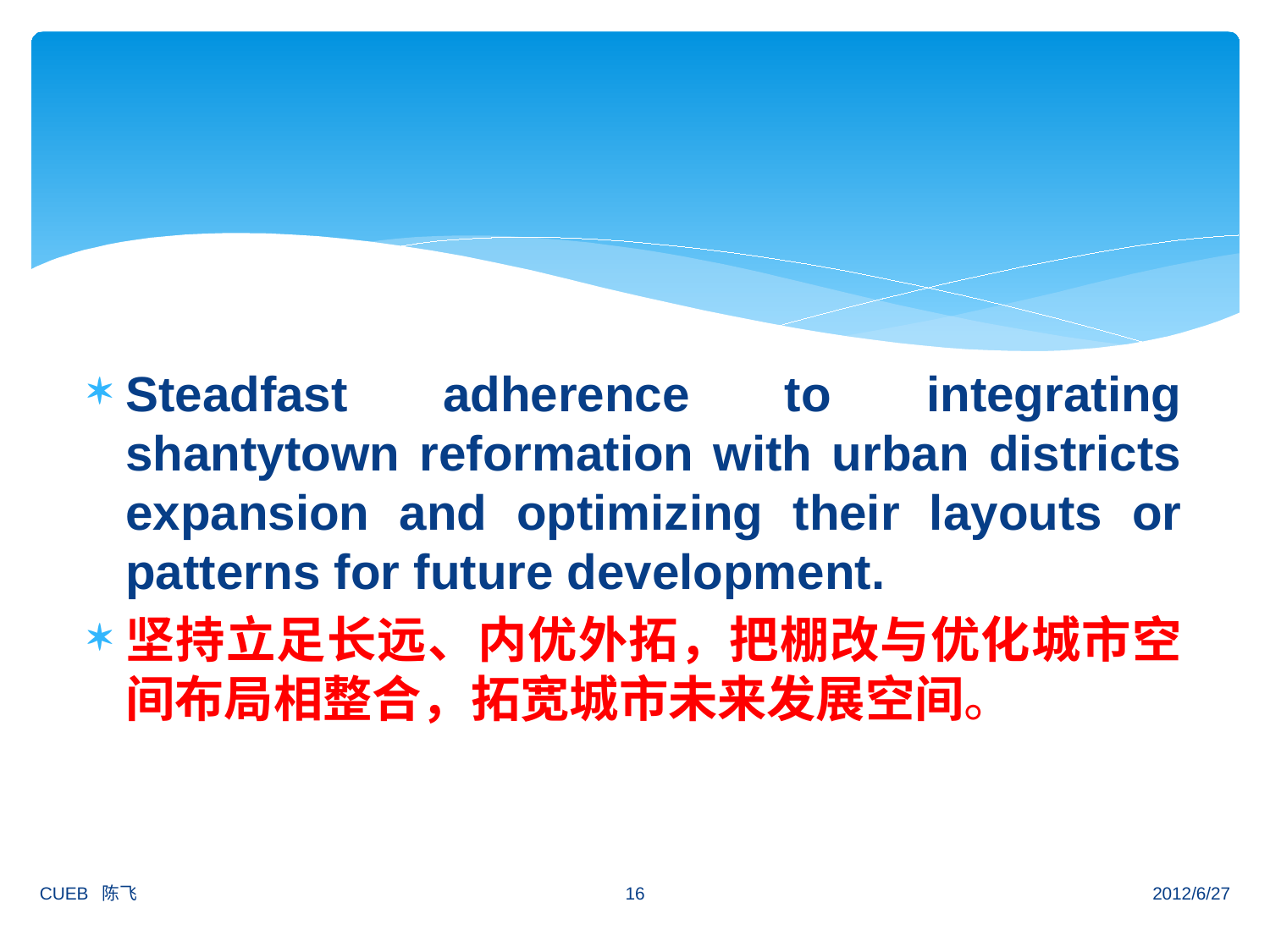

#
Steadfast adherence to integrating shantytown reformation with urban districts expansion and optimizing their layouts or patterns for future development.
坚持立足长远、内优外拓，把棚改与优化城市空间布局相整合，拓宽城市未来发展空间。

16
CUEB  陈飞
2012/6/27